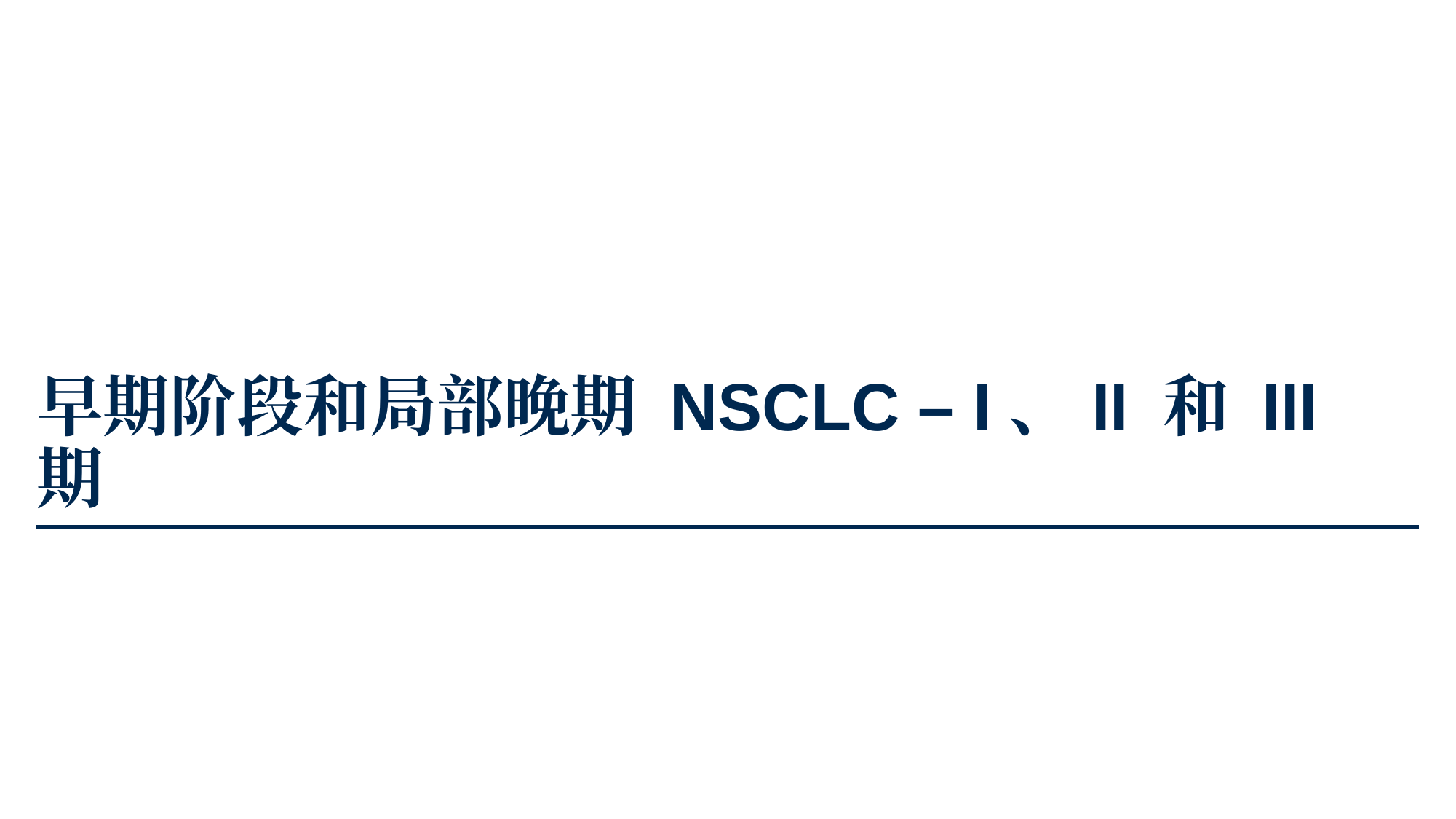

# 早期阶段和局部晚期 NSCLC – I、II 和 III 期